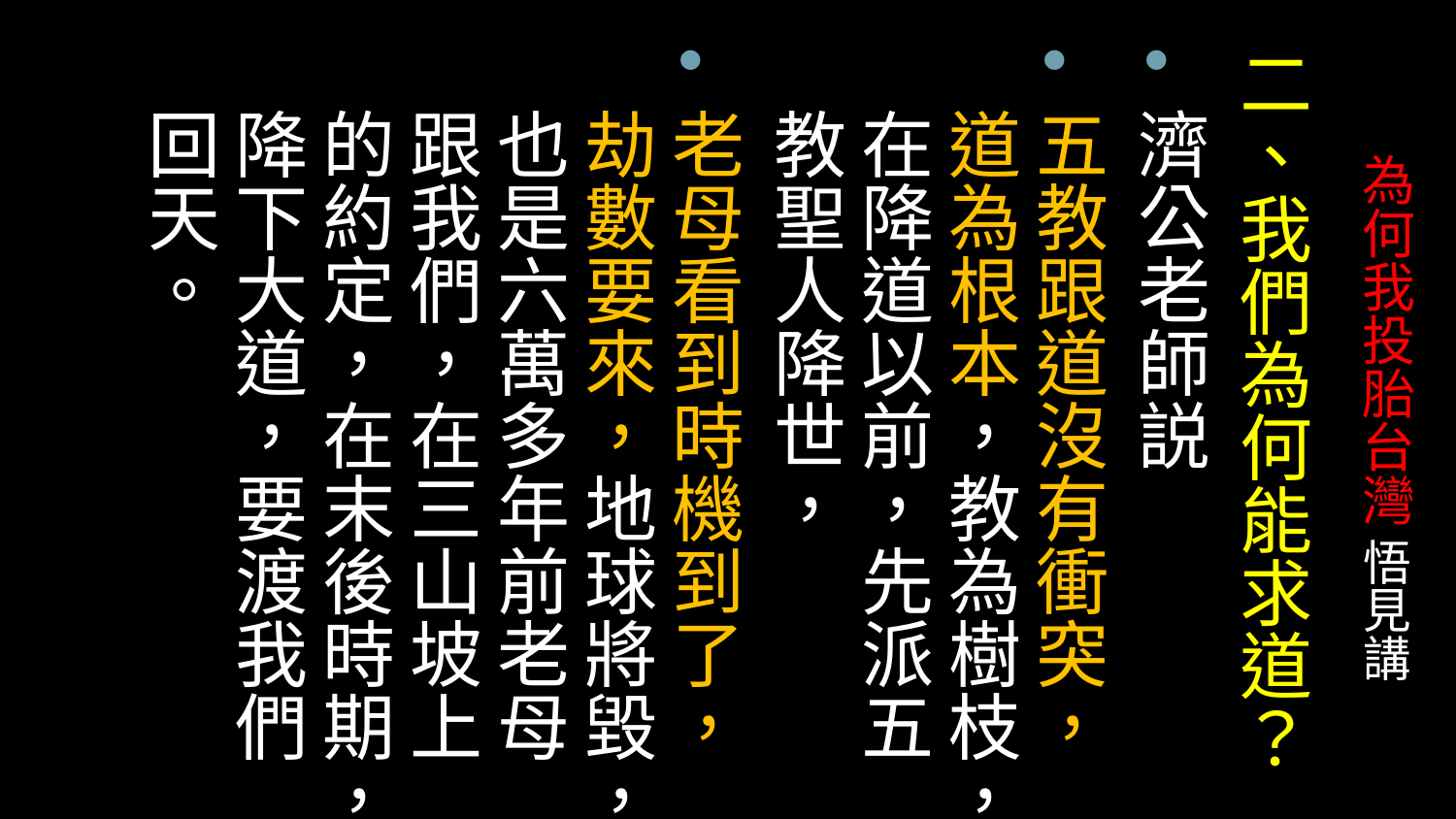

二、我們為何能求道？
濟公老師説
五教跟道沒有衝突，道為根本，教為樹枝，在降道以前，先派五教聖人降世，
老母看到時機到了，劫數要來，地球將毀，也是六萬多年前老母跟我們，在三山坡上的約定，在末後時期，降下大道，要渡我們回天。

# 為何我投胎台灣 悟見講